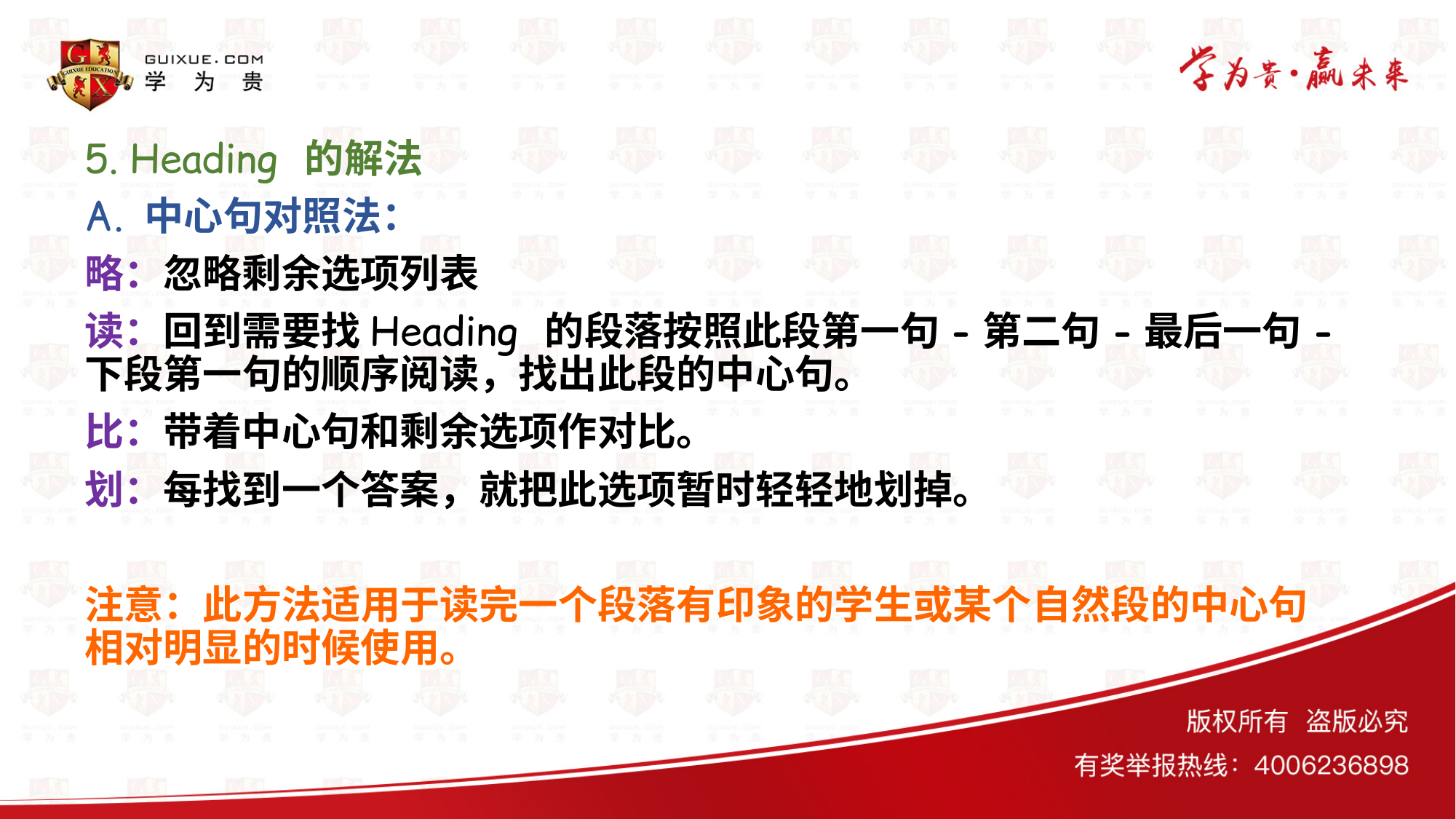

# 5. Heading 的解法
A. 中心句对照法：
略：忽略剩余选项列表
读：回到需要找Heading 的段落按照此段第一句-第二句-最后一句-下段第一句的顺序阅读，找出此段的中心句。
比：带着中心句和剩余选项作对比。
划：每找到一个答案，就把此选项暂时轻轻地划掉。

注意：此方法适用于读完一个段落有印象的学生或某个自然段的中心句相对明显的时候使用。